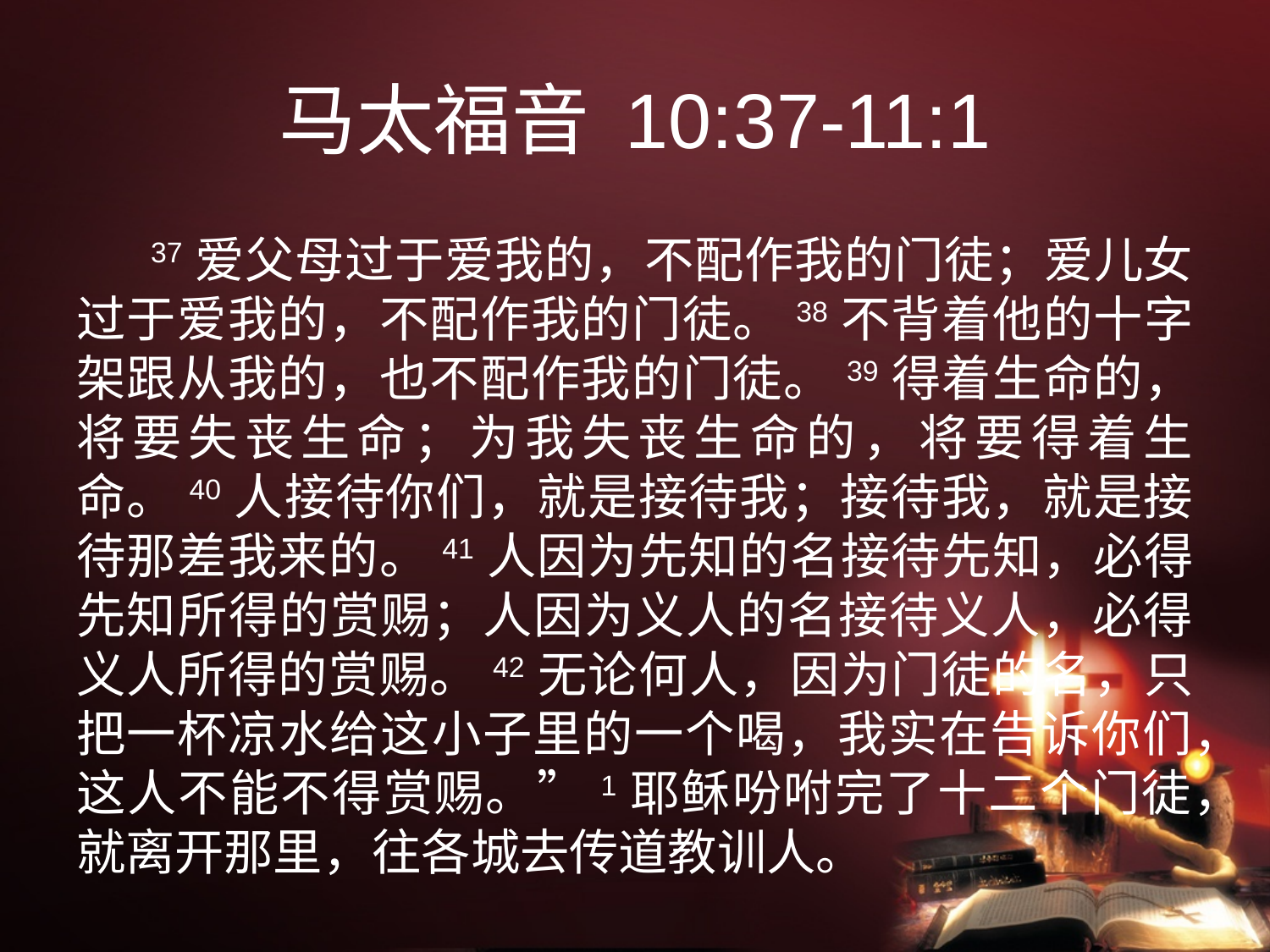

# 马太福音 10:37-11:1
          37爱父母过于爱我的，不配作我的门徒；爱儿女过于爱我的，不配作我的门徒。38不背着他的十字架跟从我的，也不配作我的门徒。39得着生命的，将要失丧生命；为我失丧生命的，将要得着生命。40人接待你们，就是接待我；接待我，就是接待那差我来的。41人因为先知的名接待先知，必得先知所得的赏赐；人因为义人的名接待义人，必得义人所得的赏赐。42无论何人，因为门徒的名，只把一杯凉水给这小子里的一个喝，我实在告诉你们，这人不能不得赏赐。”1耶稣吩咐完了十二个门徒，就离开那里，往各城去传道教训人。